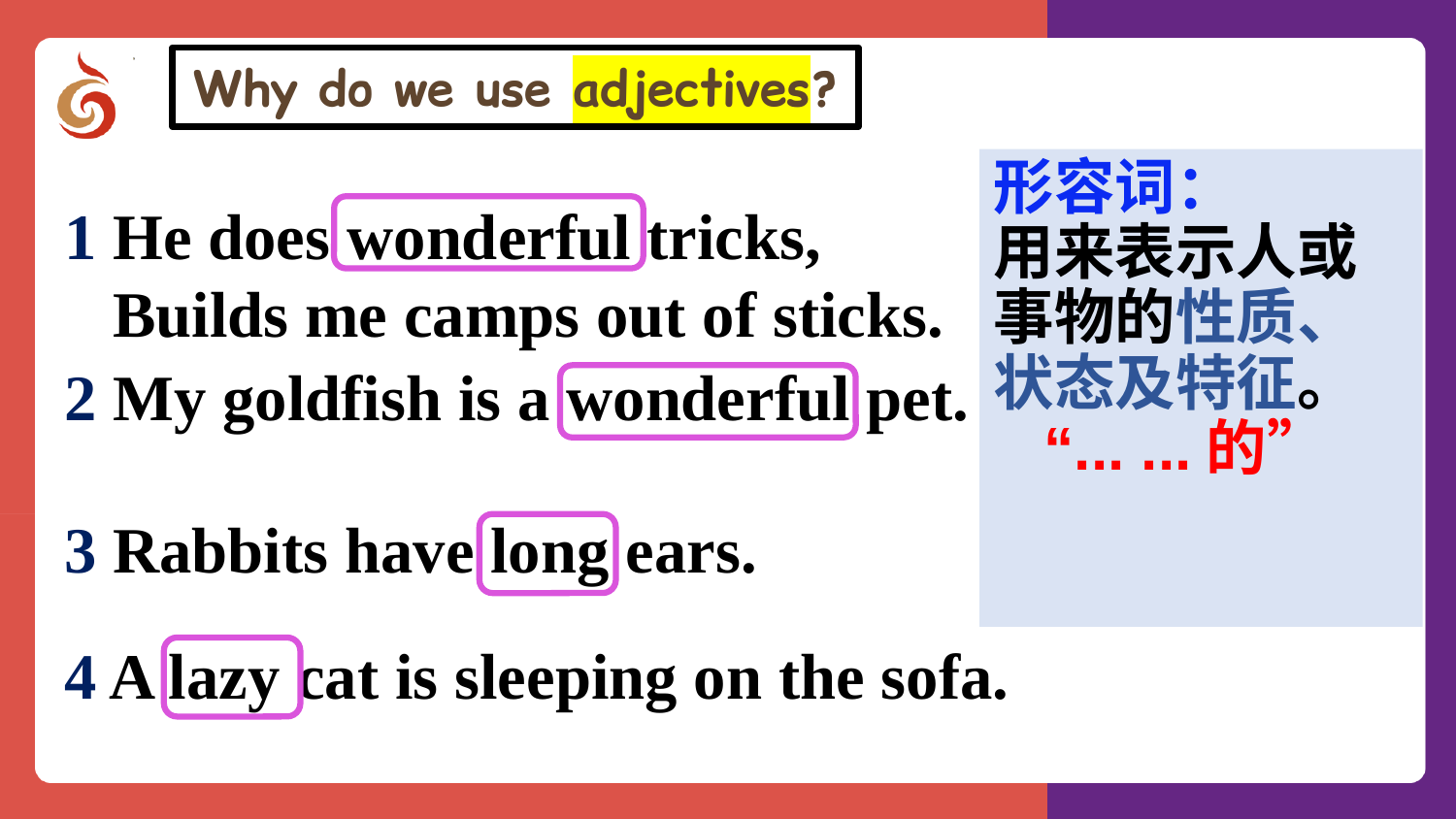

Why do we use adjectives?
形容词：
用来表示人或事物的性质、状态及特征。
   “... ...的”
1 He does wonderful tricks,
   Builds me camps out of sticks.

2 My goldfish is a wonderful pet.

3 Rabbits have long ears.

4 A lazy cat is sleeping on the sofa.